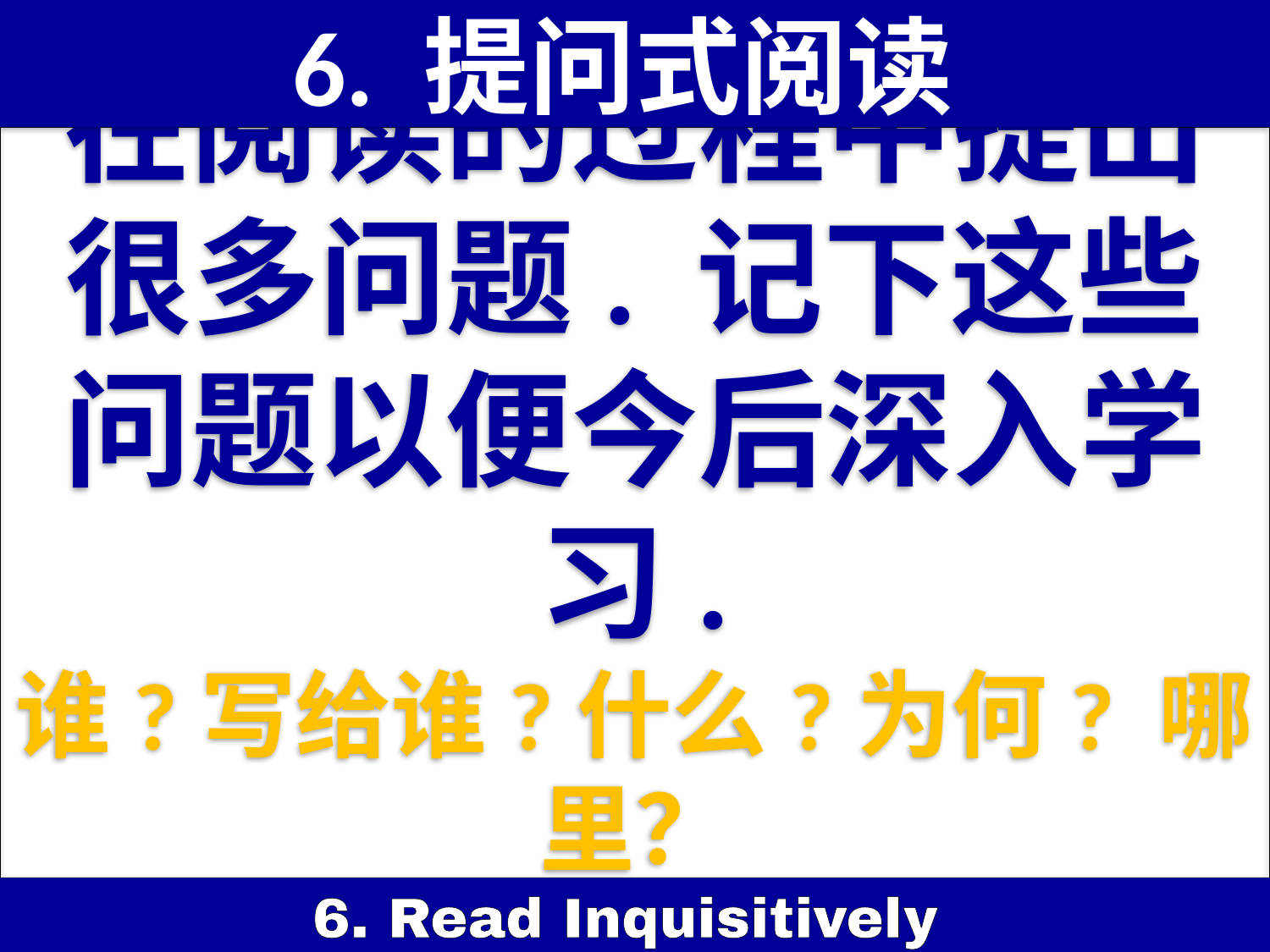

6. 提问式阅读
在阅读的过程中提出很多问题. 记下这些问题以便今后深入学习.
谁?写给谁?什么?为何? 哪里？

Ask many questions as you read. Write them down for studying later.
6. Read Inquisitively